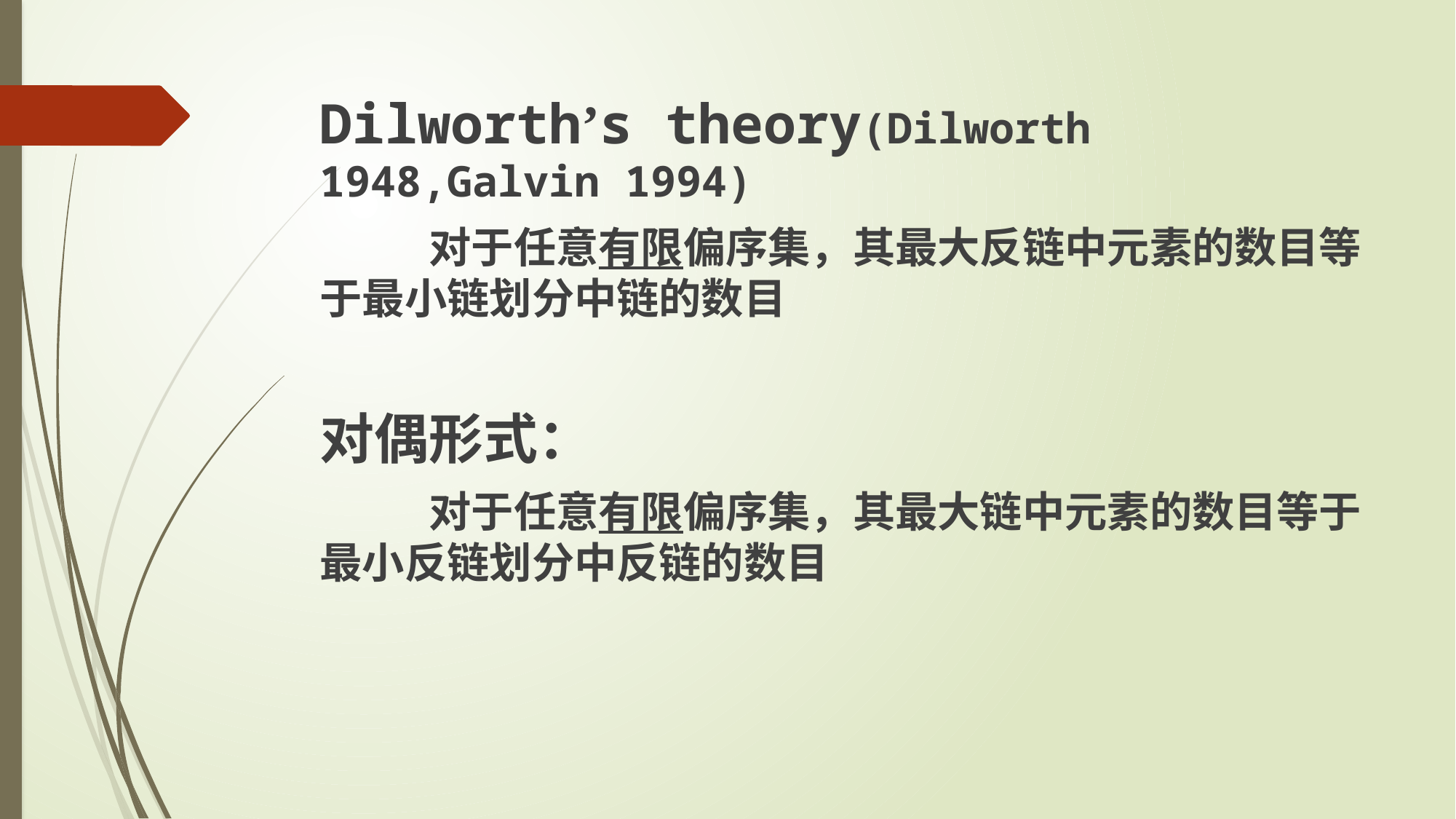

Dilworth’s theory(Dilworth 1948,Galvin 1994)
	对于任意有限偏序集，其最大反链中元素的数目等于最小链划分中链的数目

对偶形式：
	对于任意有限偏序集，其最大链中元素的数目等于最小反链划分中反链的数目